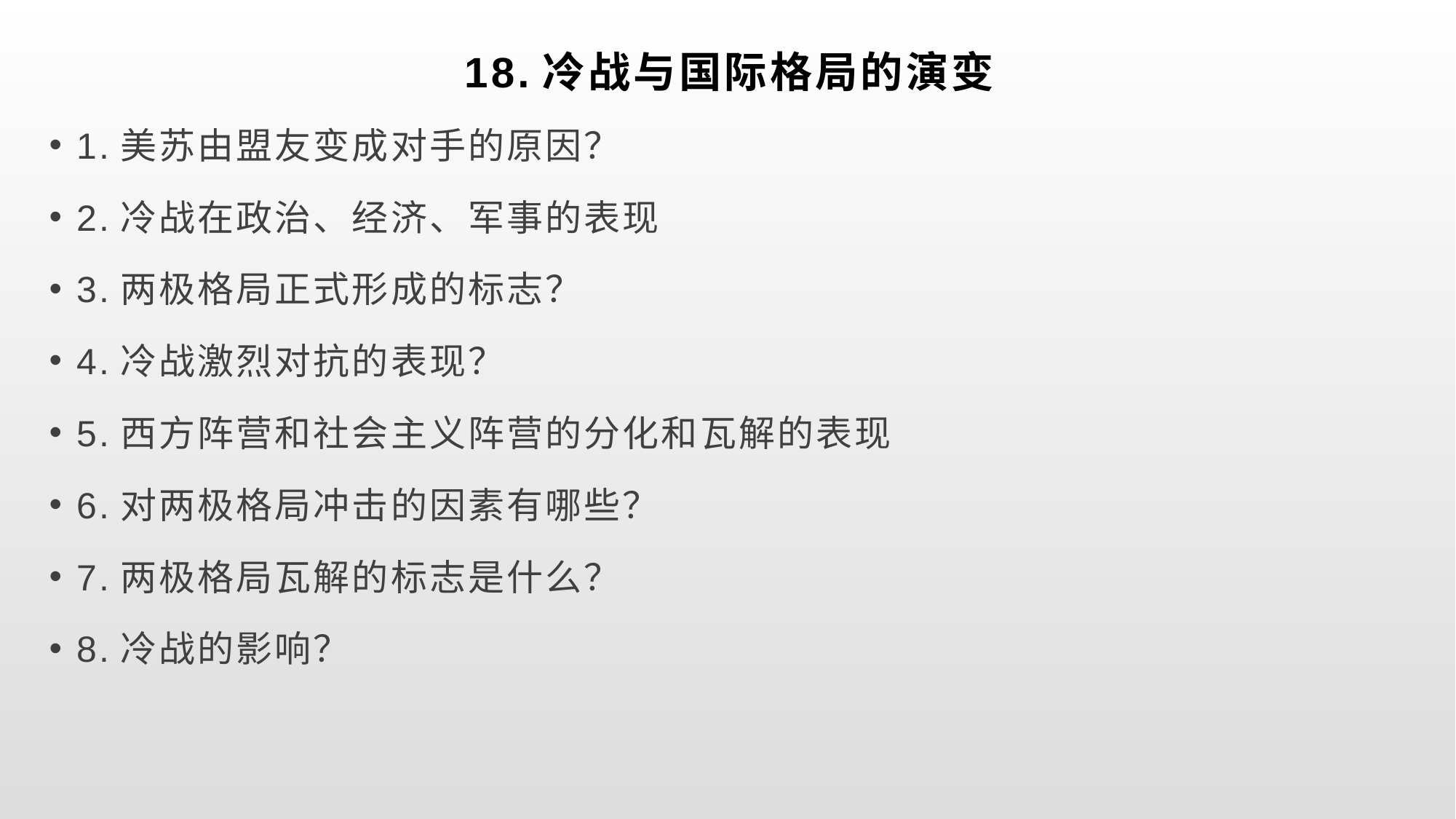

# 18.冷战与国际格局的演变
1.美苏由盟友变成对手的原因？
2.冷战在政治、经济、军事的表现
3.两极格局正式形成的标志？
4.冷战激烈对抗的表现？
5.西方阵营和社会主义阵营的分化和瓦解的表现
6.对两极格局冲击的因素有哪些？
7.两极格局瓦解的标志是什么？
8.冷战的影响？